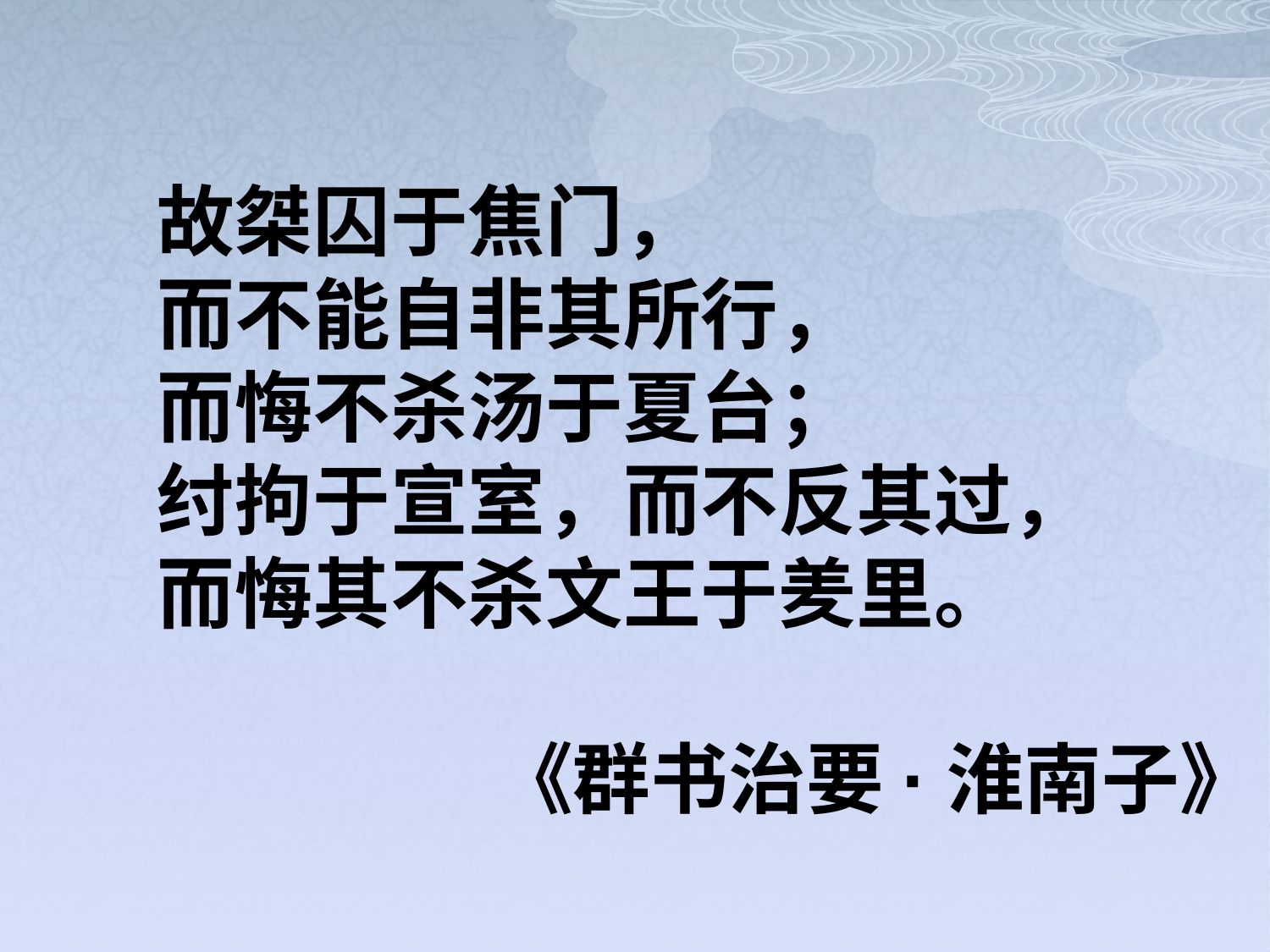

故桀囚于焦门，
而不能自非其所行，
而悔不杀汤于夏台；
纣拘于宣室，而不反其过，
而悔其不杀文王于羑里。

《群书治要·淮南子》